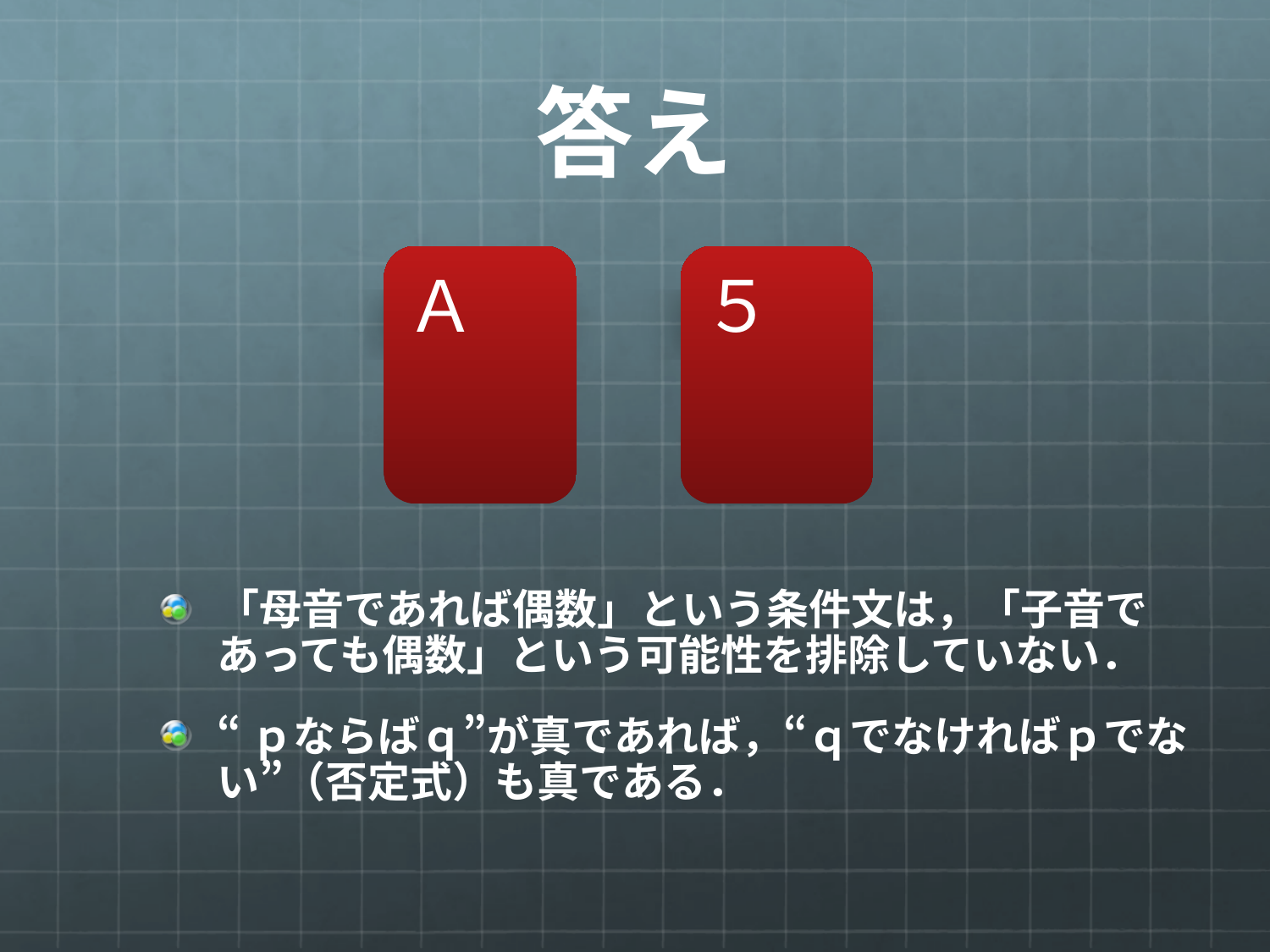

# 答え
Ａ
５
「母音であれば偶数」という条件文は，「子音であっても偶数」という可能性を排除していない．
“ｐならばｑ”が真であれば，“ｑでなければｐでない”（否定式）も真である．